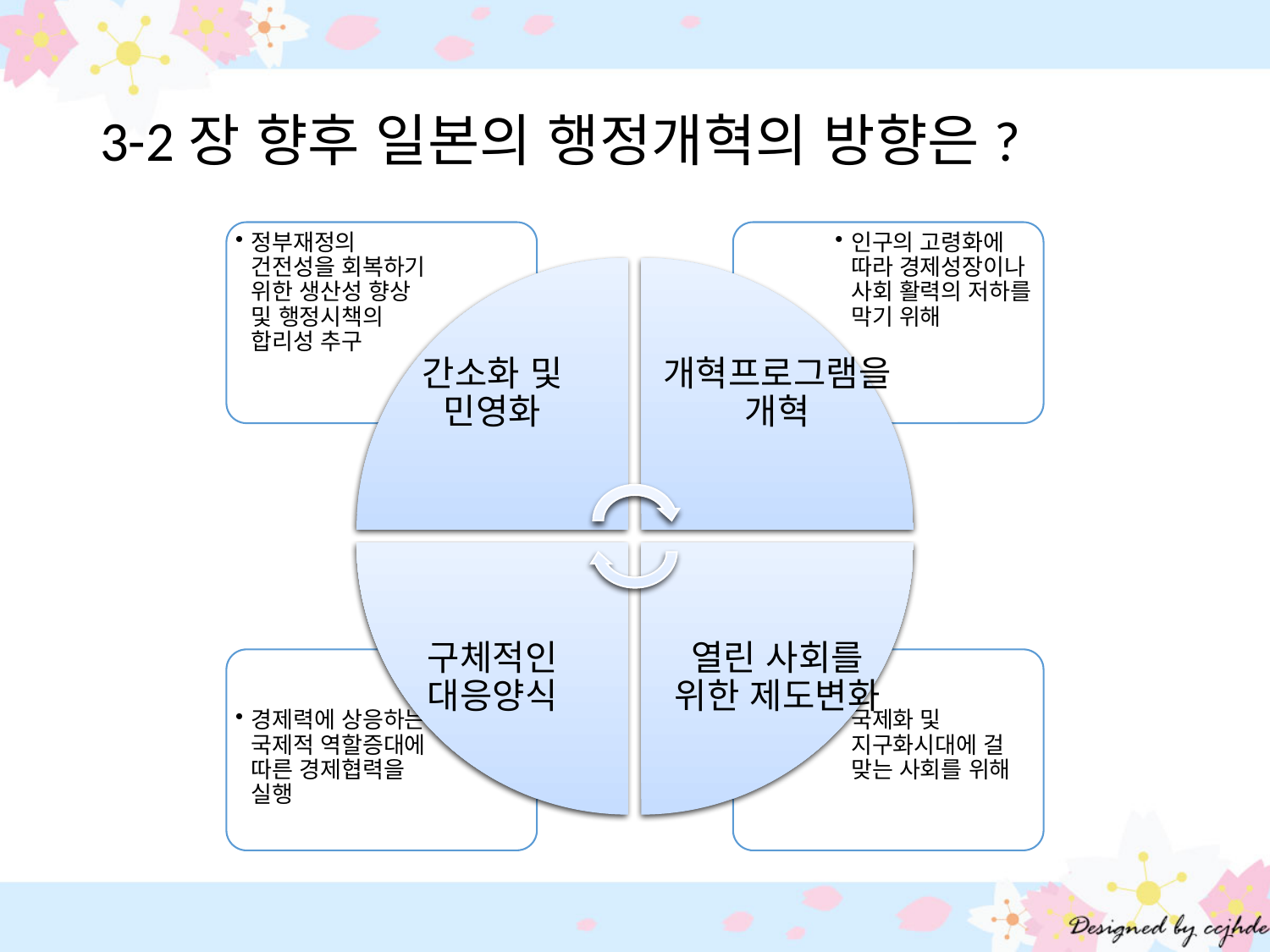

# 3-2장 향후 일본의 행정개혁의 방향은?

정부재정의 건전성을 회복하기 위한 생산성 향상 및 행정시책의 합리성 추구

인구의 고령화에 따라 경제성장이나 사회 활력의 저하를 막기 위해

간소화 및 민영화

개혁프로그램을 개혁

구체적인 대응양식
열린 사회를 위한 제도변화

경제력에 상응하는 국제적 역할증대에 따른 경제협력을 실행

국제화 및 지구화시대에 걸 맞는 사회를 위해